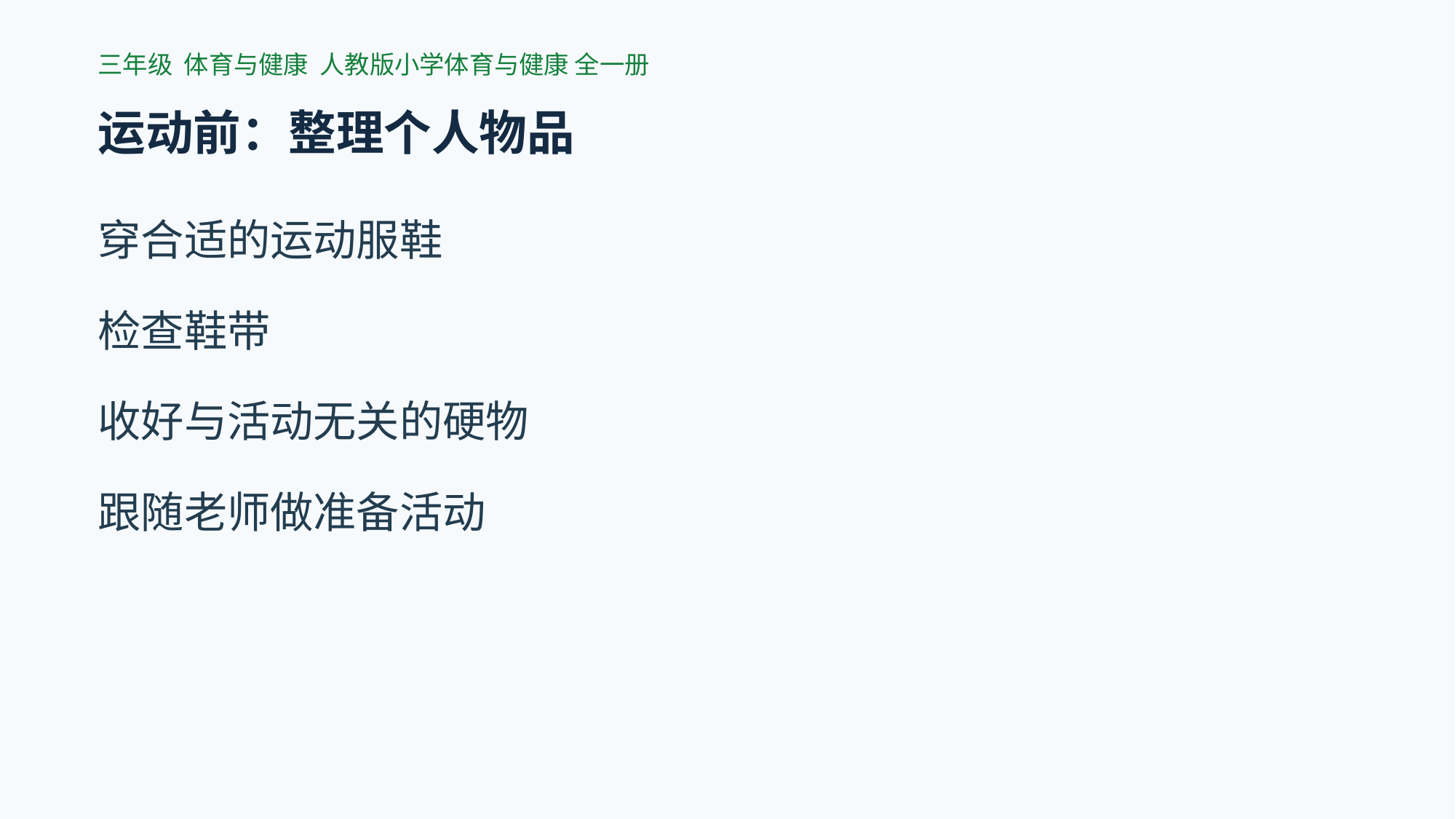

三年级  体育与健康  人教版小学体育与健康 全一册
运动前：整理个人物品
穿合适的运动服鞋
检查鞋带
收好与活动无关的硬物
跟随老师做准备活动